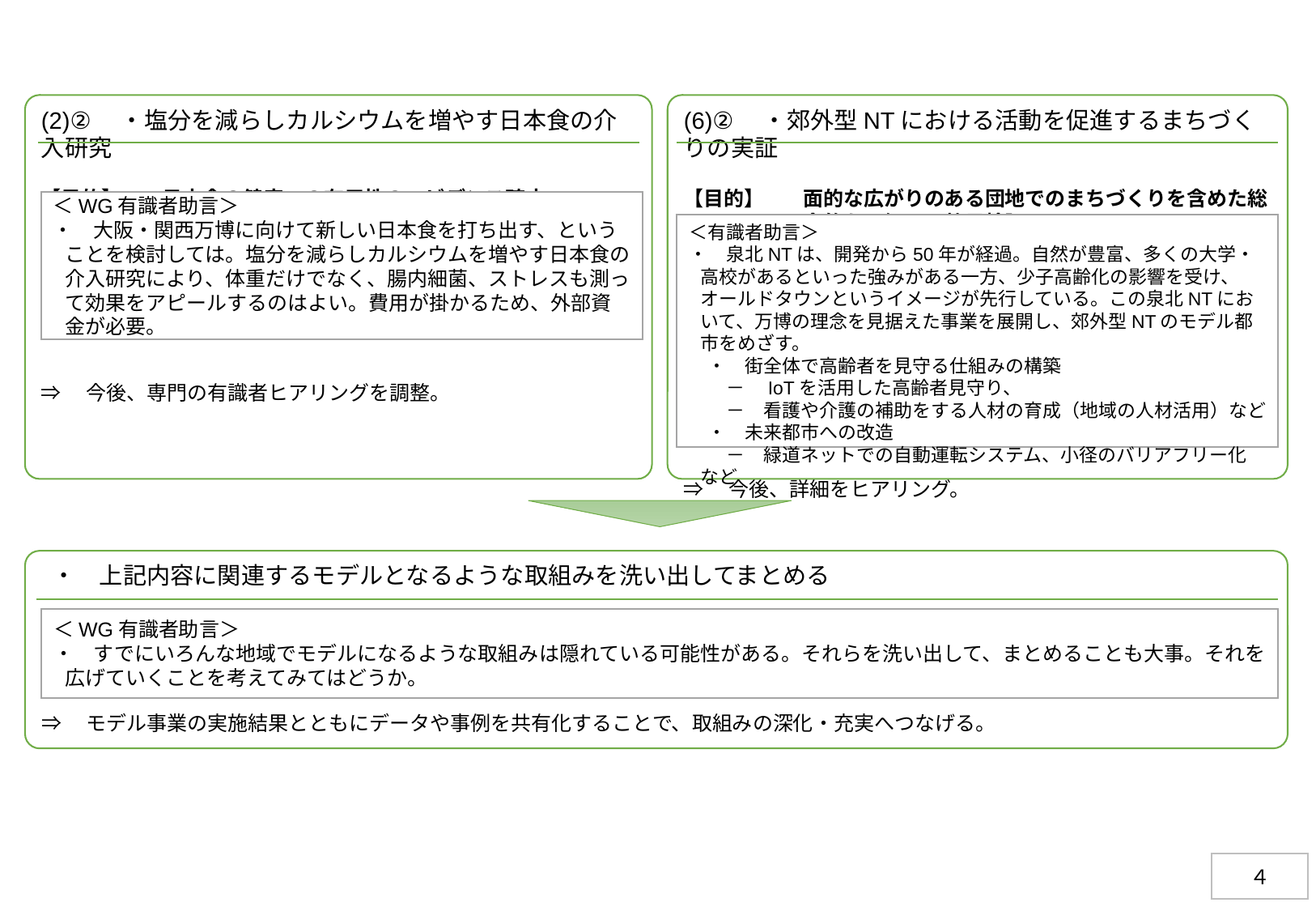

(2)②　・塩分を減らしカルシウムを増やす日本食の介入研究

【目的】	日本食の健康への有用性のエビデンス確立

⇒　今後、専門の有識者ヒアリングを調整。
(6)②　・郊外型NTにおける活動を促進するまちづくりの実証

【目的】	面的な広がりのある団地でのまちづくりを含めた総合的な取組みの効果検証

⇒　今後、詳細をヒアリング。
＜WG有識者助言＞
・　大阪・関西万博に向けて新しい日本食を打ち出す、ということを検討しては。塩分を減らしカルシウムを増やす日本食の介入研究により、体重だけでなく、腸内細菌、ストレスも測って効果をアピールするのはよい。費用が掛かるため、外部資金が必要。
＜有識者助言＞
・　泉北NTは、開発から50年が経過。自然が豊富、多くの大学・高校があるといった強みがある一方、少子高齢化の影響を受け、オールドタウンというイメージが先行している。この泉北NTにおいて、万博の理念を見据えた事業を展開し、郊外型NTのモデル都市をめざす。
　・　街全体で高齢者を見守る仕組みの構築
　　－　IoTを活用した高齢者見守り、
　　－　看護や介護の補助をする人材の育成（地域の人材活用）など
　・　未来都市への改造
　　－　緑道ネットでの自動運転システム、小径のバリアフリー化　など

 ・　上記内容に関連するモデルとなるような取組みを洗い出してまとめる

⇒　モデル事業の実施結果とともにデータや事例を共有化することで、取組みの深化・充実へつなげる。
＜WG有識者助言＞
・　すでにいろんな地域でモデルになるような取組みは隠れている可能性がある。それらを洗い出して、まとめることも大事。それを広げていくことを考えてみてはどうか。
４